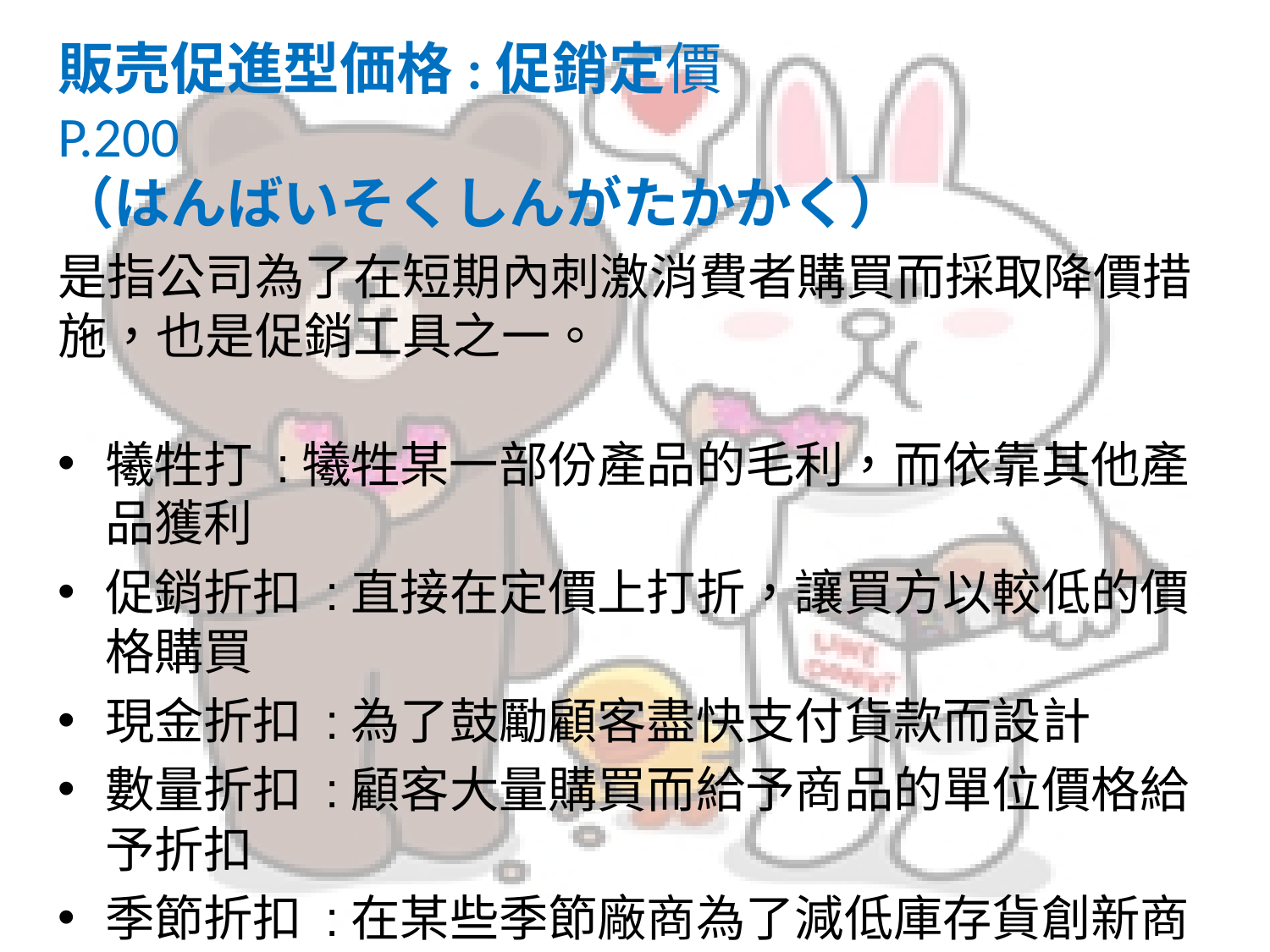

販売促進型価格:促銷定價                                P.200
（はんばいそくしんがたかかく）
是指公司為了在短期內刺激消費者購買而採取降價措施，也是促銷工具之一。

犧牲打 :犧牲某一部份產品的毛利，而依靠其他產品獲利
促銷折扣 :直接在定價上打折，讓買方以較低的價格購買
現金折扣 :為了鼓勵顧客盡快支付貨款而設計
數量折扣 :顧客大量購買而給予商品的單位價格給予折扣
季節折扣 :在某些季節廠商為了減低庫存貨創新商機而應用的定價方式